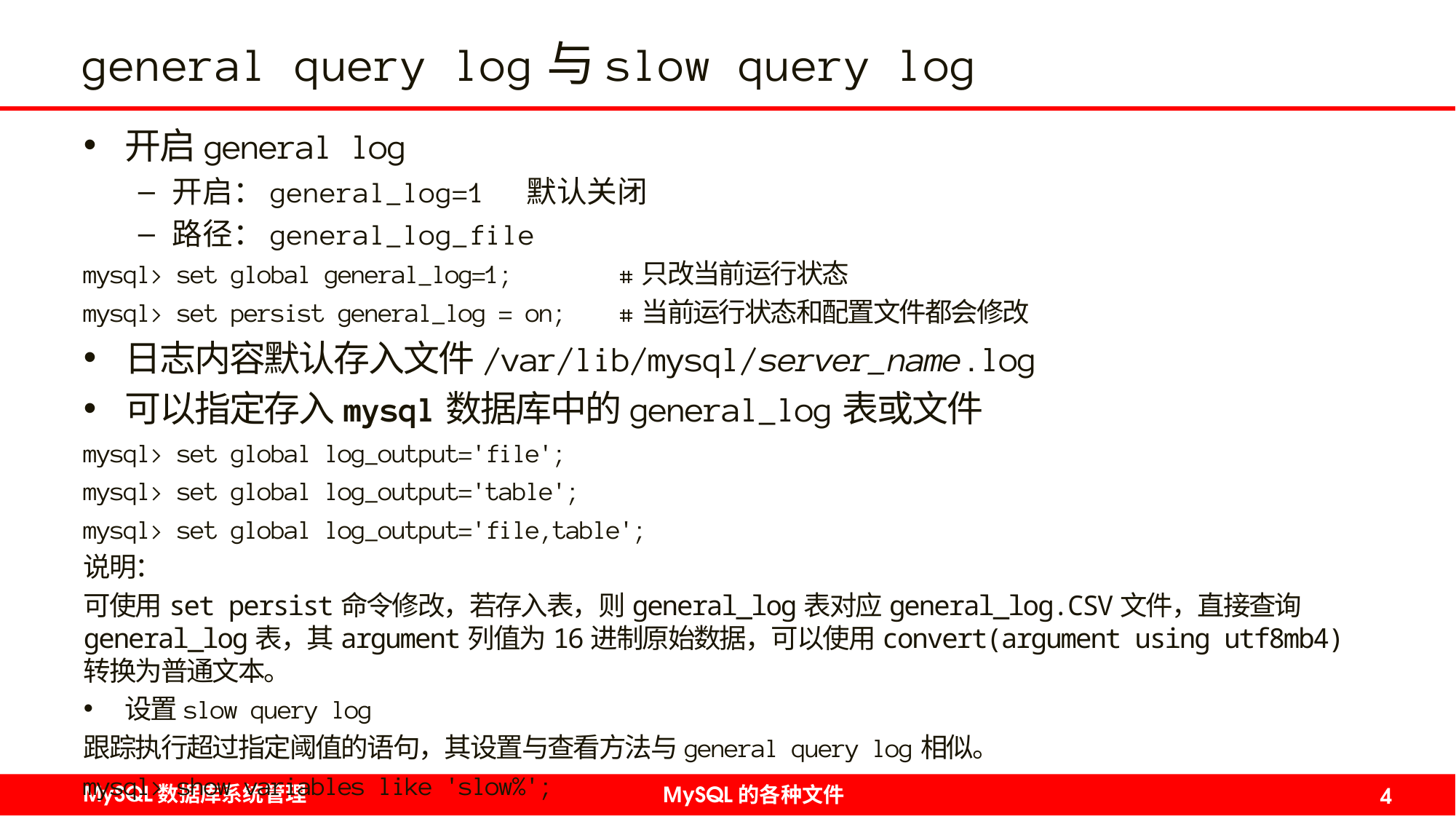

# general query log与slow query log
开启general log
开启：general_log=1  默认关闭
路径：general_log_file
mysql> set global general_log=1;        #只改当前运行状态
mysql> set persist general_log = on;    #当前运行状态和配置文件都会修改
日志内容默认存入文件/var/lib/mysql/server_name.log
可以指定存入mysql数据库中的general_log表或文件
mysql> set global log_output='file';
mysql> set global log_output='table';
mysql> set global log_output='file,table';
说明：
可使用set persist命令修改，若存入表，则general_log表对应general_log.CSV文件，直接查询general_log表，其argument列值为16进制原始数据，可以使用convert(argument using utf8mb4)转换为普通文本。
设置slow query log
跟踪执行超过指定阈值的语句，其设置与查看方法与general query log相似。
mysql> show variables like 'slow%';